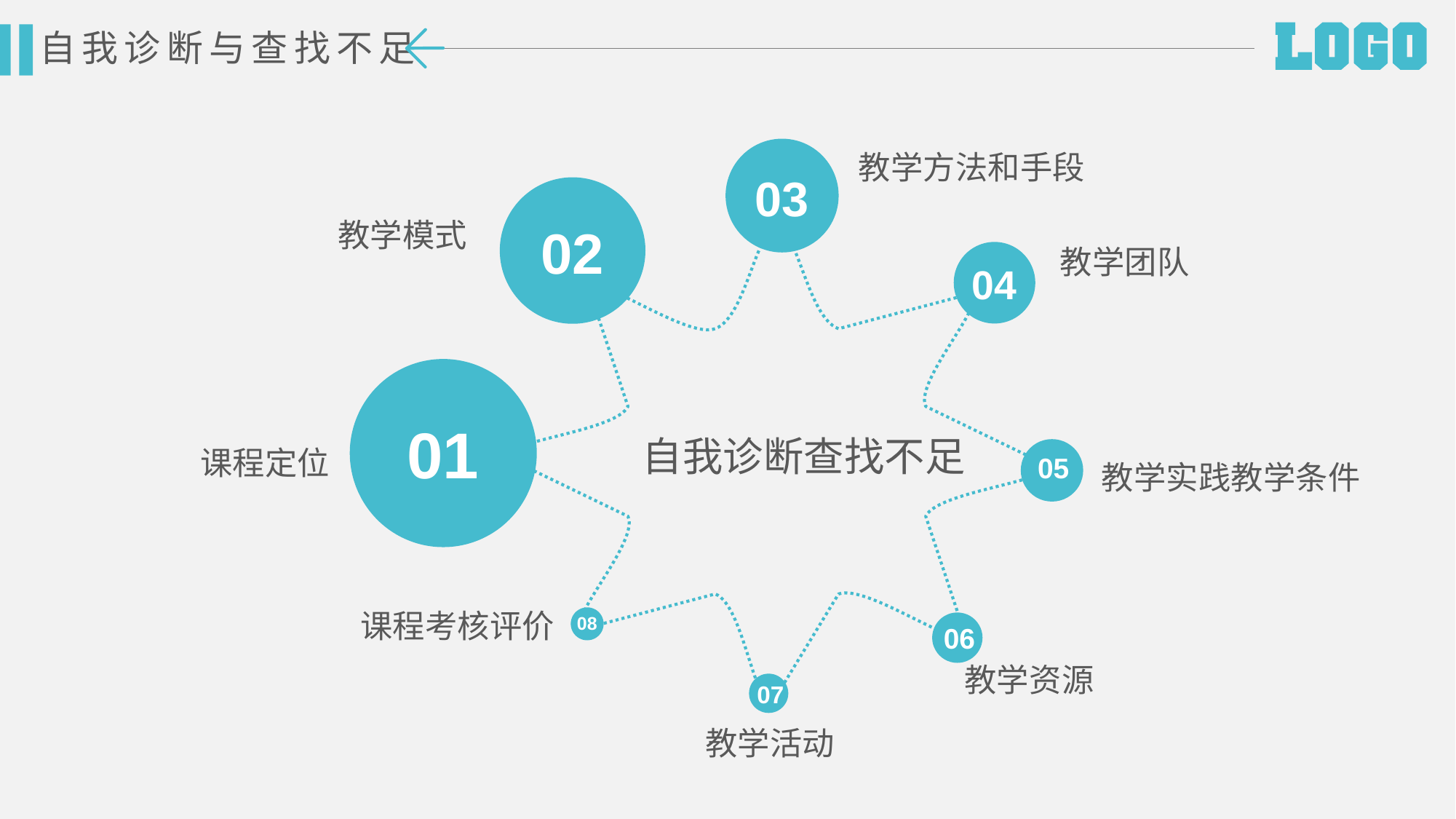

自我诊断与查找不足

03
教学方法和手段

02
教学模式

教学团队

04

01
自我诊断查找不足
课程定位

05
教学实践教学条件
课程考核评价

08

06
教学资源

07
教学活动